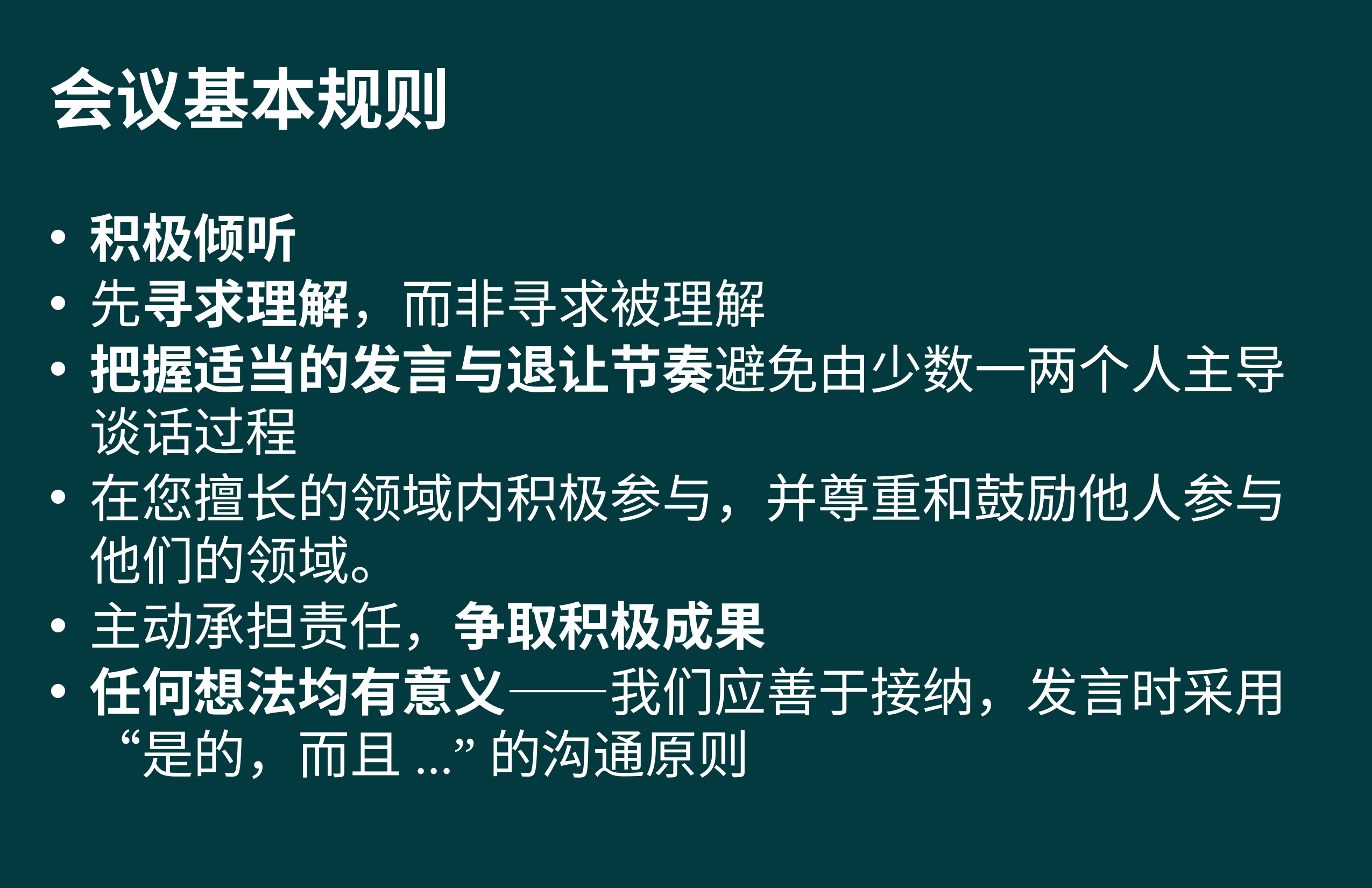

会议基本规则

积极倾听
先寻求理解，而非寻求被理解
把握适当的发言与退让节奏避免由少数一两个人主导谈话过程
在您擅长的领域内积极参与，并尊重和鼓励他人参与他们的领域。
主动承担责任，争取积极成果
任何想法均有意义——我们应善于接纳，发言时采用“是的，而且...”的沟通原则